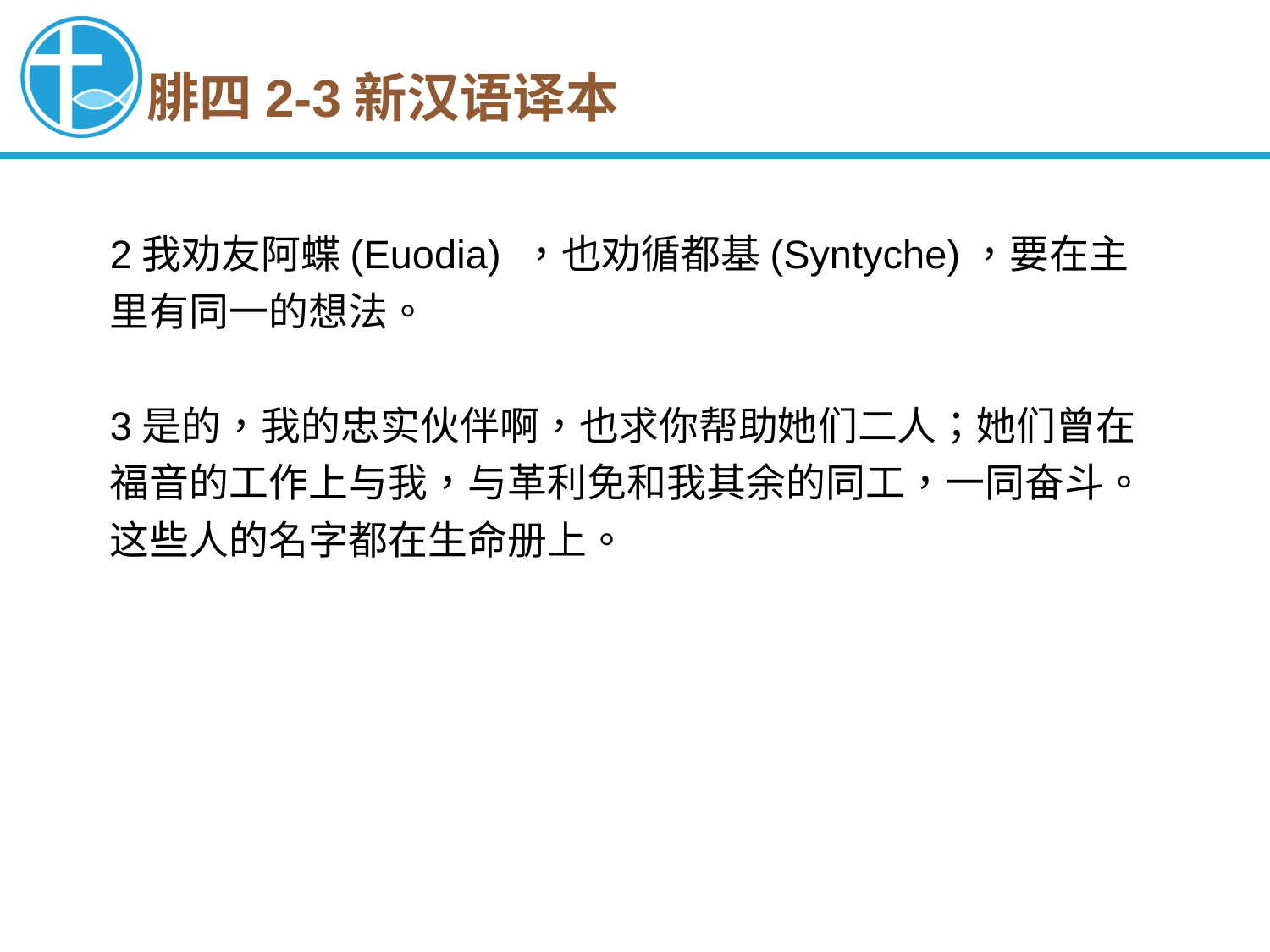

腓四2-3新汉语译本
2我劝友阿蝶(Euodia) ，也劝循都基(Syntyche)，要在主里有同一的想法。

3是的，我的忠实伙伴啊，也求你帮助她们二人；她们曾在福音的工作上与我，与革利免和我其余的同工，一同奋斗。这些人的名字都在生命册上。